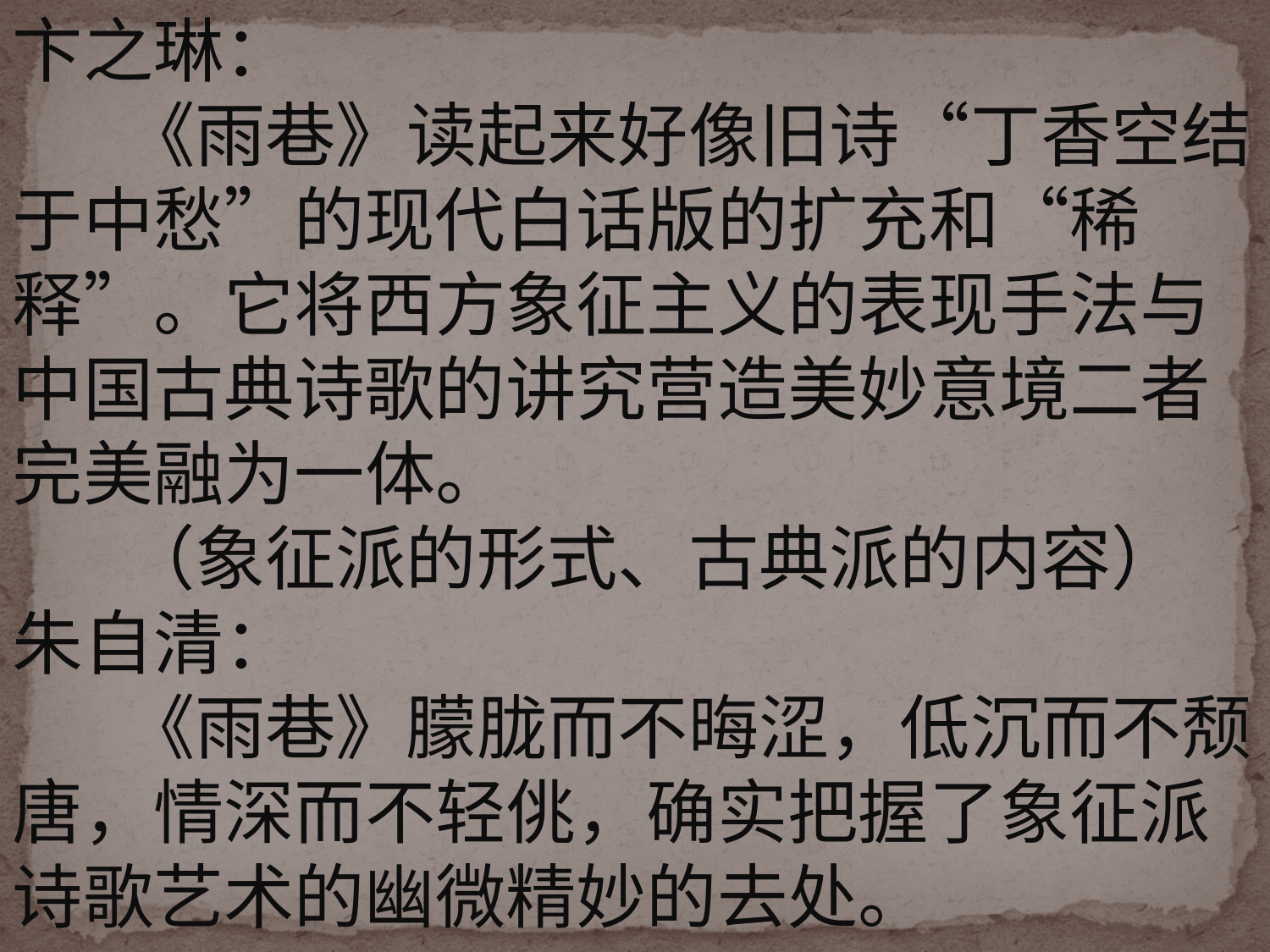

卞之琳：
      《雨巷》读起来好像旧诗“丁香空结于中愁”的现代白话版的扩充和“稀释”。它将西方象征主义的表现手法与中国古典诗歌的讲究营造美妙意境二者完美融为一体。
      （象征派的形式、古典派的内容）
朱自清：
      《雨巷》朦胧而不晦涩，低沉而不颓唐，情深而不轻佻，确实把握了象征派诗歌艺术的幽微精妙的去处。